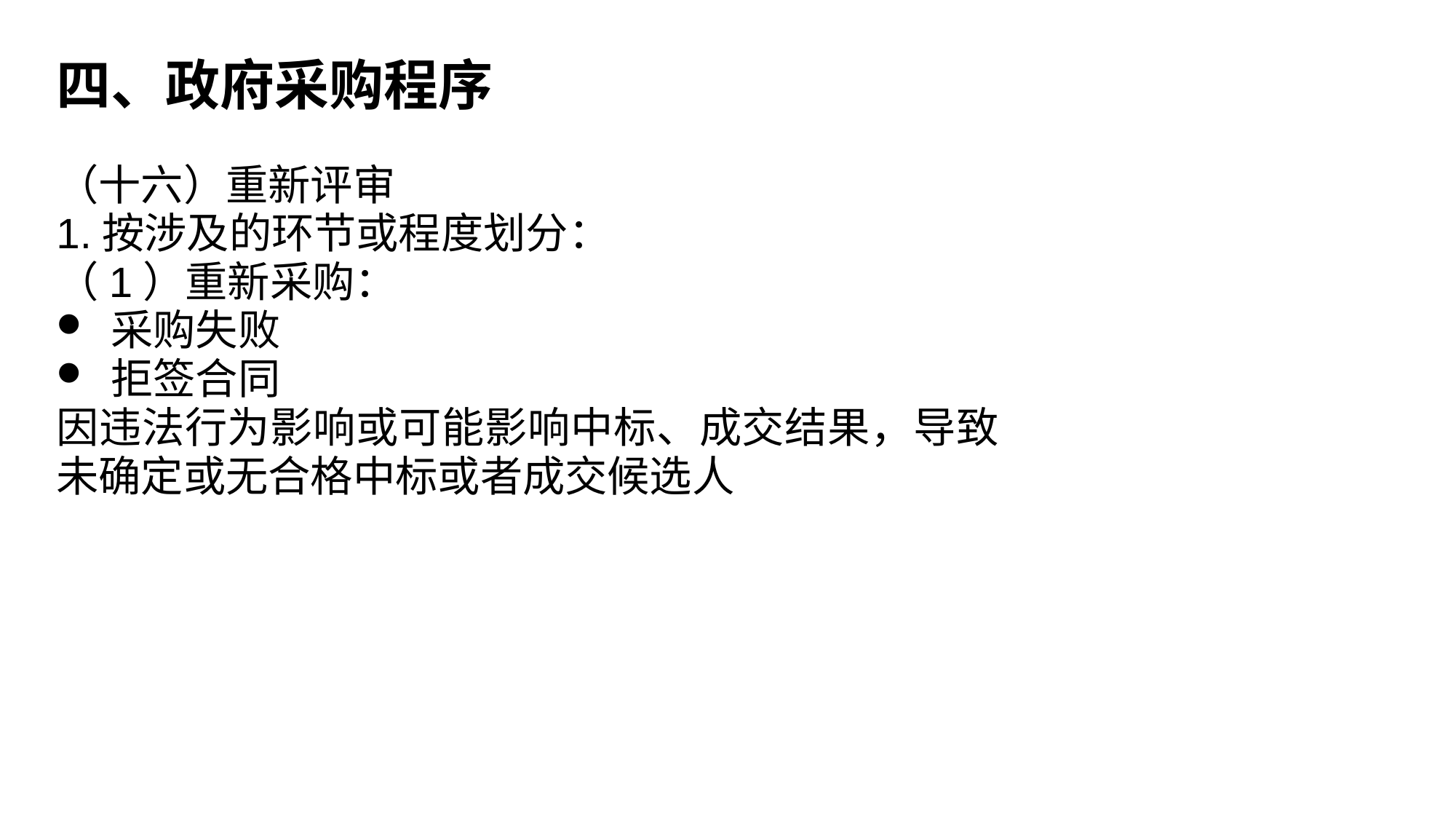

四、政府采购程序
（十六）重新评审
1.按涉及的环节或程度划分：
（1）重新采购：
采购失败
拒签合同
因违法行为影响或可能影响中标、成交结果，导致未确定或无合格中标或者成交候选人